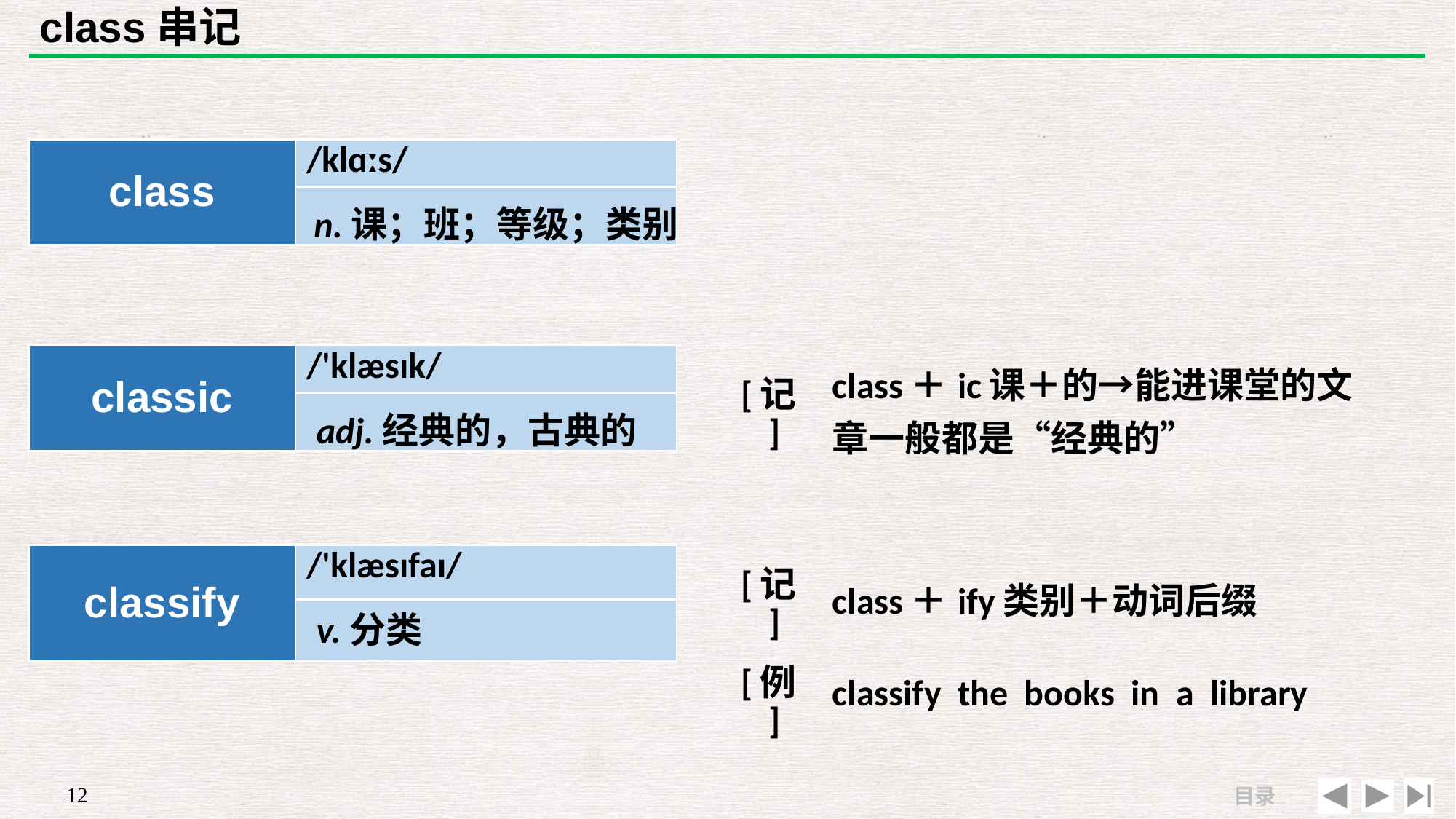

# class串记

|  |  |
| --- | --- |
| [例] | have five English classes a week |
| class | /klɑːs/ |
| --- | --- |
|  |  |
n.课；班；等级；类别
| classic | /'klæsɪk/ |
| --- | --- |
|  |  |
| [记] | class＋ic课＋的→能进课堂的文章一般都是“经典的” |
| --- | --- |
|  |  |
adj.经典的，古典的
| classify | /'klæsɪfaɪ/ |
| --- | --- |
|  |  |
| [记] | class＋ify类别＋动词后缀 |
| --- | --- |
| [例] | classify the books in a library |
v.分类